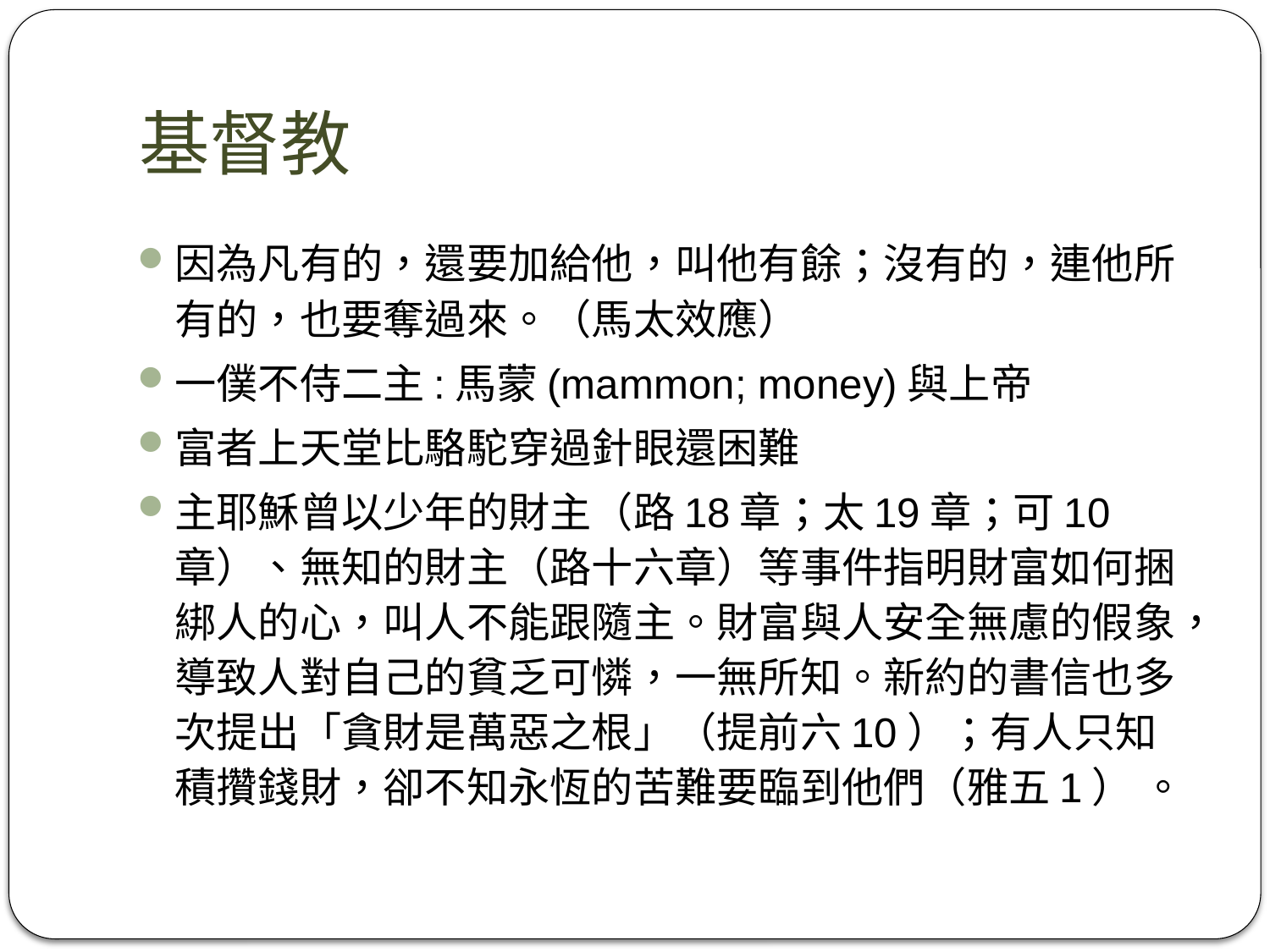

# 基督教
因為凡有的，還要加給他，叫他有餘；沒有的，連他所有的，也要奪過來。（馬太效應）
一僕不侍二主:馬蒙(mammon; money)與上帝
富者上天堂比駱駝穿過針眼還困難
主耶穌曾以少年的財主（路18章；太19章；可10章）、無知的財主（路十六章）等事件指明財富如何捆綁人的心，叫人不能跟隨主。財富與人安全無慮的假象，導致人對自己的貧乏可憐，一無所知。新約的書信也多次提出「貪財是萬惡之根」（提前六10）；有人只知積攢錢財，卻不知永恆的苦難要臨到他們（雅五1） 。